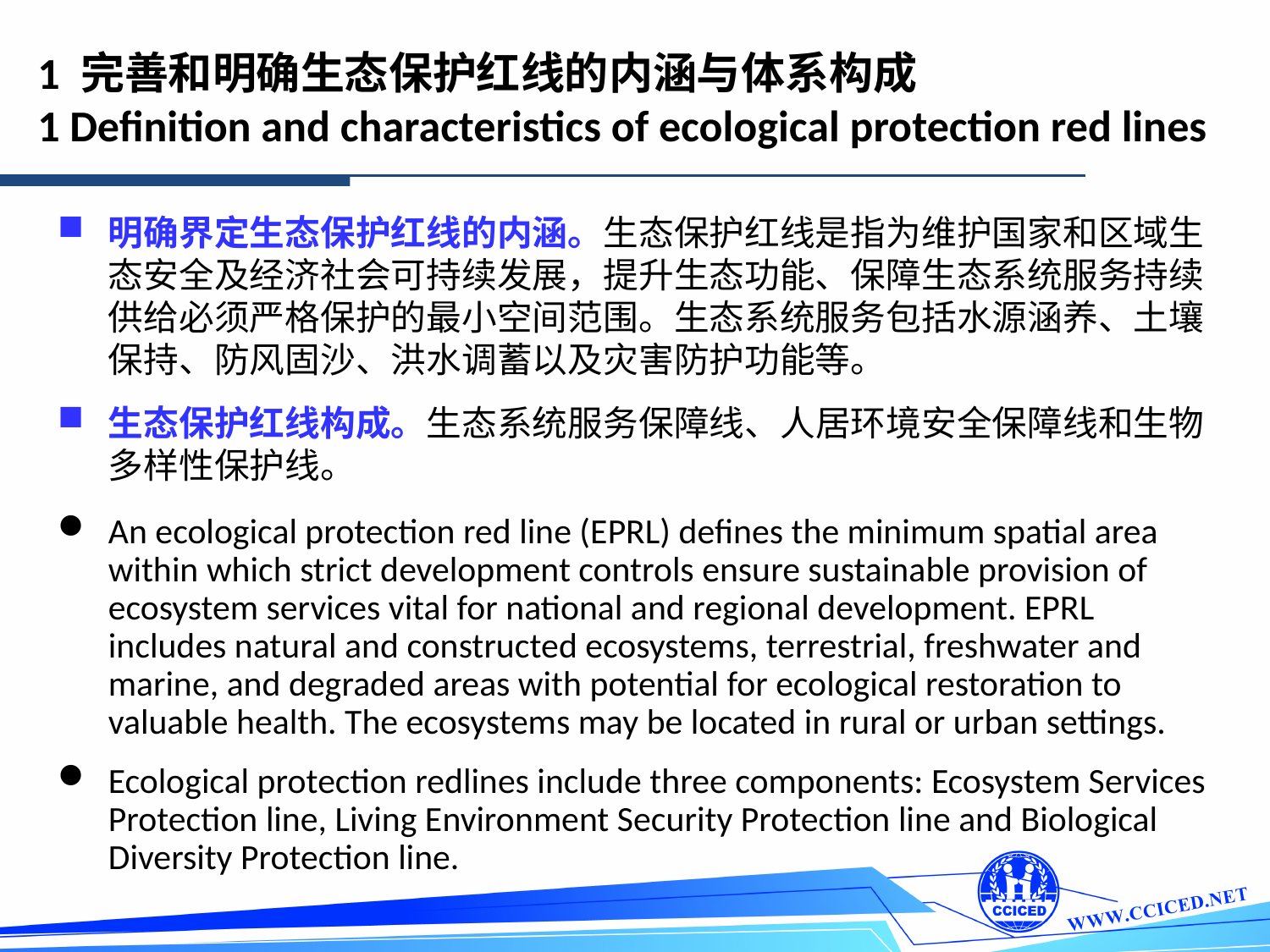

1 完善和明确生态保护红线的内涵与体系构成
1 Definition and characteristics of ecological protection red lines
明确界定生态保护红线的内涵。生态保护红线是指为维护国家和区域生态安全及经济社会可持续发展，提升生态功能、保障生态系统服务持续供给必须严格保护的最小空间范围。生态系统服务包括水源涵养、土壤保持、防风固沙、洪水调蓄以及灾害防护功能等。
生态保护红线构成。生态系统服务保障线、人居环境安全保障线和生物多样性保护线。
An ecological protection red line (EPRL) defines the minimum spatial area within which strict development controls ensure sustainable provision of ecosystem services vital for national and regional development. EPRL includes natural and constructed ecosystems, terrestrial, freshwater and marine, and degraded areas with potential for ecological restoration to valuable health. The ecosystems may be located in rural or urban settings.
Ecological protection redlines include three components: Ecosystem Services Protection line, Living Environment Security Protection line and Biological Diversity Protection line.